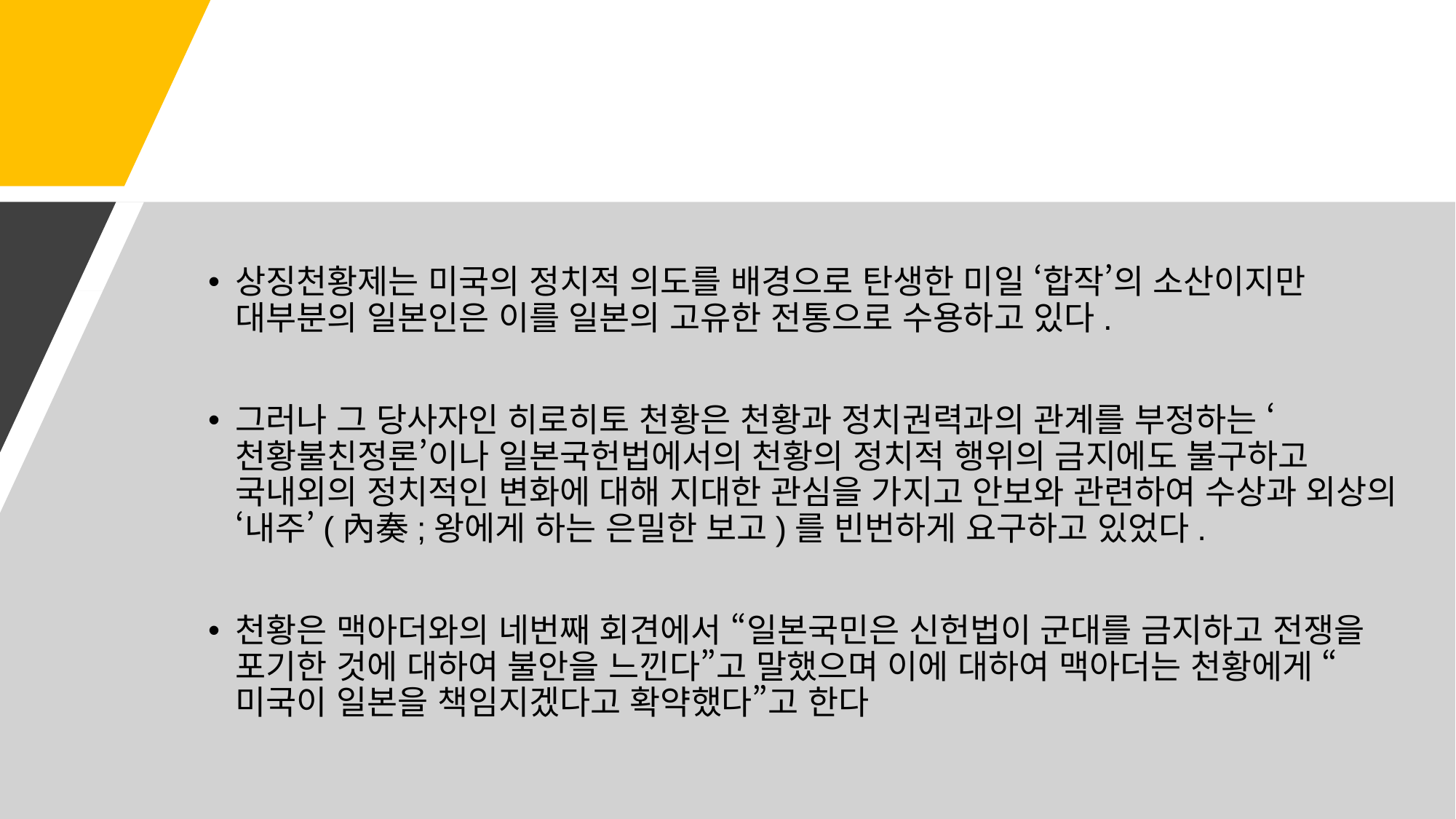

상징천황제는 미국의 정치적 의도를 배경으로 탄생한 미일 ‘합작’의 소산이지만 대부분의 일본인은 이를 일본의 고유한 전통으로 수용하고 있다.

그러나 그 당사자인 히로히토 천황은 천황과 정치권력과의 관계를 부정하는 ‘천황불친정론’이나 일본국헌법에서의 천황의 정치적 행위의 금지에도 불구하고 국내외의 정치적인 변화에 대해 지대한 관심을 가지고 안보와 관련하여 수상과 외상의 ‘내주’(內奏;왕에게 하는 은밀한 보고)를 빈번하게 요구하고 있었다.

천황은 맥아더와의 네번째 회견에서 “일본국민은 신헌법이 군대를 금지하고 전쟁을 포기한 것에 대하여 불안을 느낀다”고 말했으며 이에 대하여 맥아더는 천황에게 “미국이 일본을 책임지겠다고 확약했다”고 한다